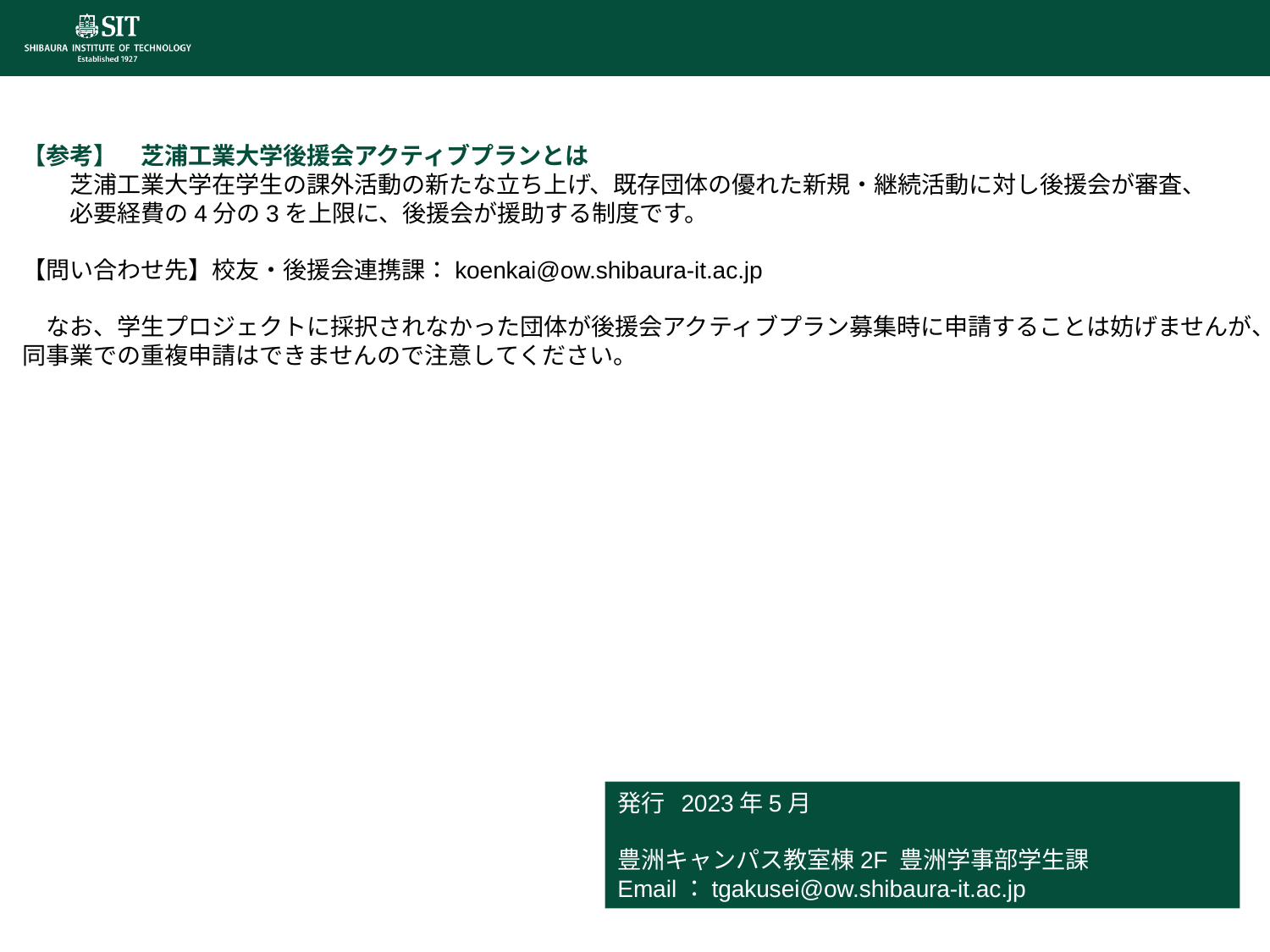

【参考】　芝浦工業大学後援会アクティブプランとは
　　芝浦工業大学在学生の課外活動の新たな立ち上げ、既存団体の優れた新規・継続活動に対し後援会が審査、
　　必要経費の4分の3を上限に、後援会が援助する制度です。

【問い合わせ先】校友・後援会連携課：koenkai@ow.shibaura-it.ac.jp

　なお、学生プロジェクトに採択されなかった団体が後援会アクティブプラン募集時に申請することは妨げませんが、同事業での重複申請はできませんので注意してください。
発行  2023年5月

豊洲キャンパス教室棟2F 豊洲学事部学生課
Email：tgakusei@ow.shibaura-it.ac.jp